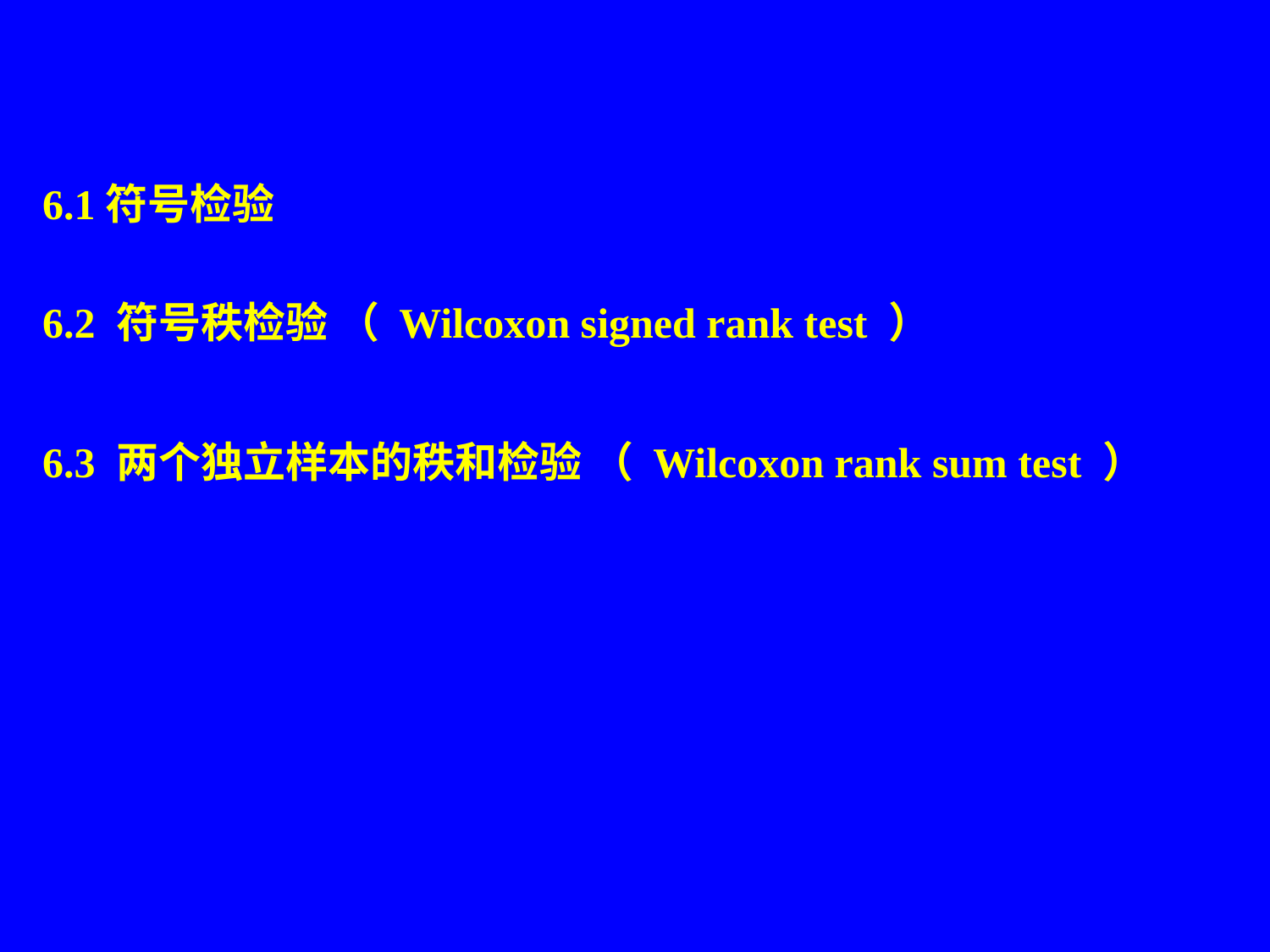

6.1符号检验

6.2 符号秩检验 （ Wilcoxon signed rank test ）

6.3 两个独立样本的秩和检验 （ Wilcoxon rank sum test ）